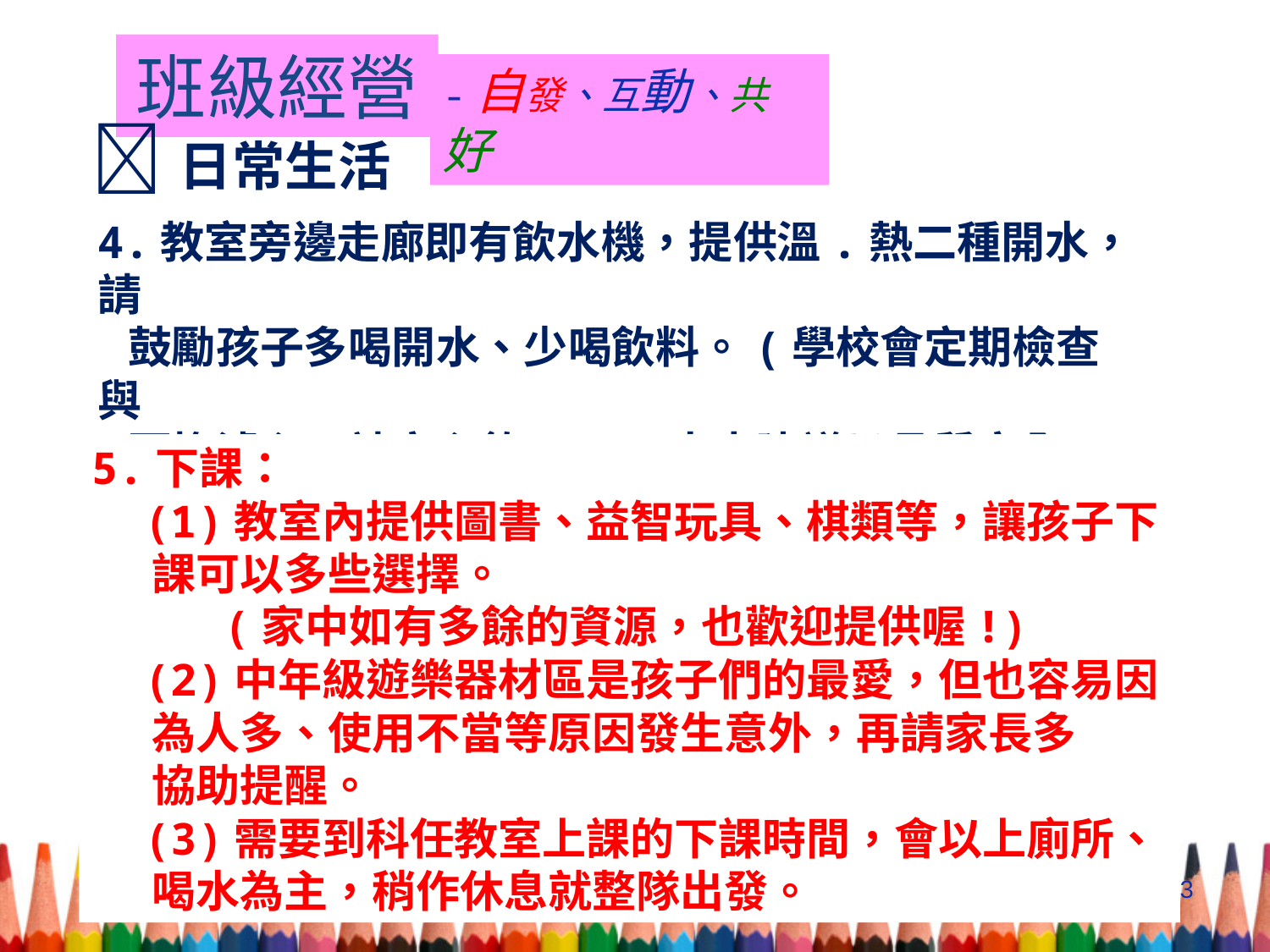

# 班級經營
-自發、互動、共好
♥日常生活
4.教室旁邊走廊即有飲水機，提供溫.熱二種開水，請
  鼓勵孩子多喝開水、少喝飲料。(學校會定期檢查與
  更換濾心，請安心飲用!)(水壺建議以品質安全、耐
  摔為主)
5.下課：
  (1)教室內提供圖書、益智玩具、棋類等，讓孩子下
     課可以多些選擇。
     (家中如有多餘的資源，也歡迎提供喔!)
  (2)中年級遊樂器材區是孩子們的最愛，但也容易因
     為人多、使用不當等原因發生意外，再請家長多
     協助提醒。
  (3)需要到科任教室上課的下課時間，會以上廁所、
     喝水為主，稍作休息就整隊出發。
43